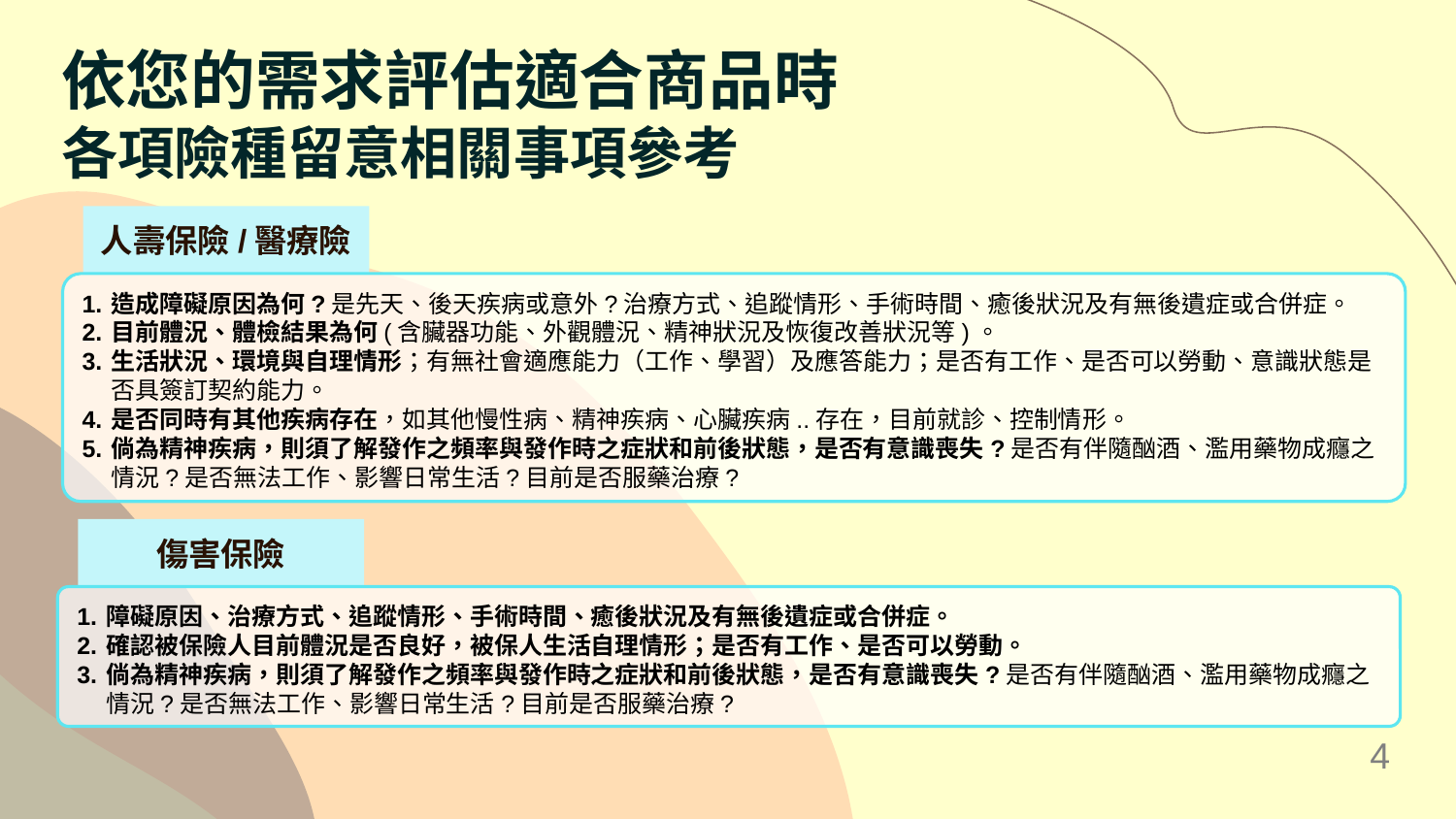

依您的需求評估適合商品時
各項險種留意相關事項參考
人壽保險/醫療險

造成障礙原因為何?是先天、後天疾病或意外?治療方式、追蹤情形、手術時間、癒後狀況及有無後遺症或合併症。
目前體況、體檢結果為何(含臟器功能、外觀體況、精神狀況及恢復改善狀況等)。
生活狀況、環境與自理情形；有無社會適應能力（工作、學習）及應答能力；是否有工作、是否可以勞動、意識狀態是否具簽訂契約能力。
是否同時有其他疾病存在，如其他慢性病、精神疾病、心臟疾病..存在，目前就診、控制情形。
倘為精神疾病，則須了解發作之頻率與發作時之症狀和前後狀態，是否有意識喪失?是否有伴隨酗酒、濫用藥物成癮之情況?是否無法工作、影響日常生活?目前是否服藥治療?
傷害保險

障礙原因、治療方式、追蹤情形、手術時間、癒後狀況及有無後遺症或合併症。
確認被保險人目前體況是否良好，被保人生活自理情形；是否有工作、是否可以勞動。
倘為精神疾病，則須了解發作之頻率與發作時之症狀和前後狀態，是否有意識喪失?是否有伴隨酗酒、濫用藥物成癮之情況?是否無法工作、影響日常生活?目前是否服藥治療?
4